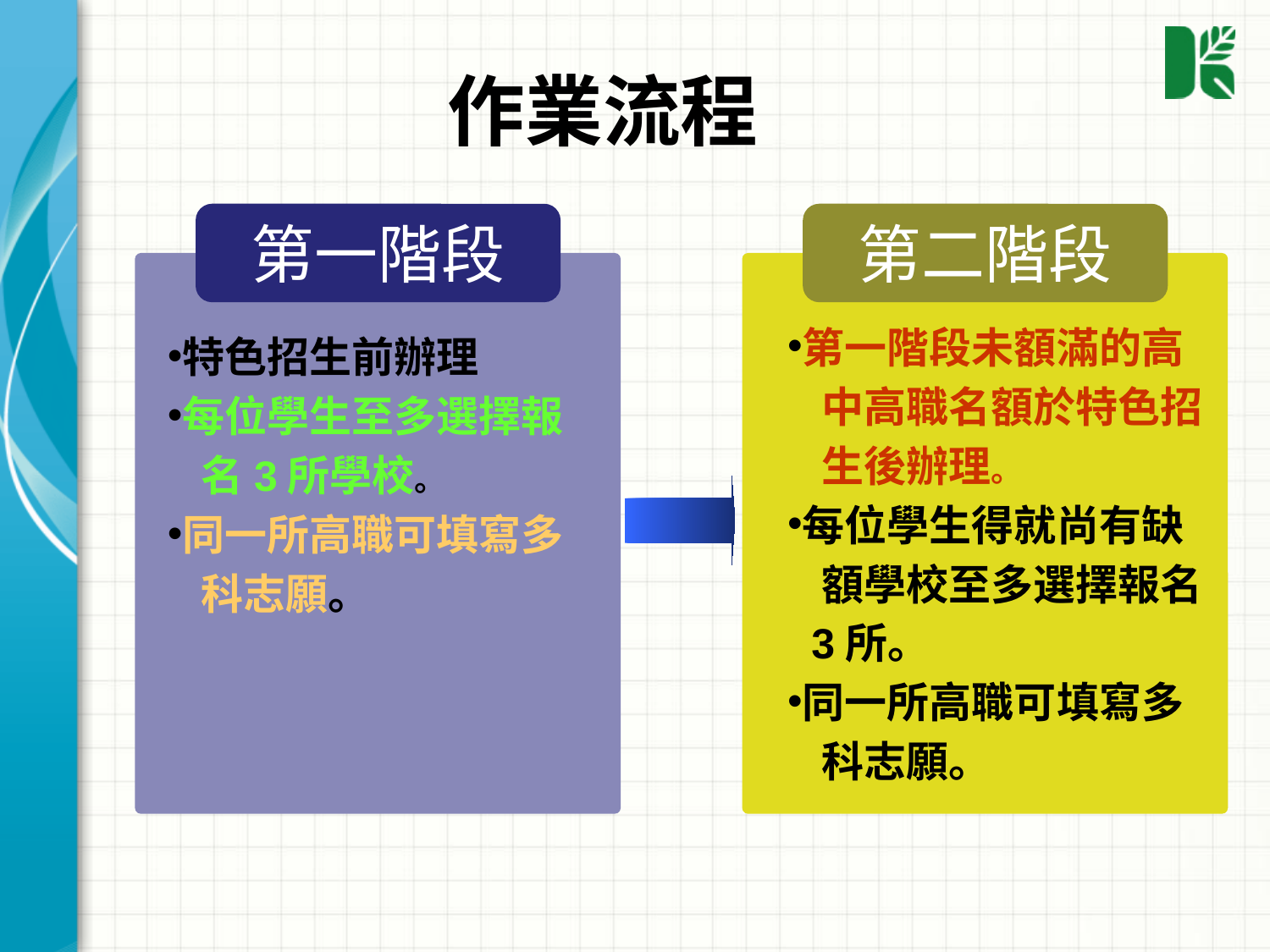

作業流程
第一階段

第二階段

第一階段未額滿的高
  中高職名額於特色招
  生後辦理。
每位學生得就尚有缺
  額學校至多選擇報名
  3所。
同一所高職可填寫多
  科志願。
特色招生前辦理
每位學生至多選擇報
  名3所學校。
同一所高職可填寫多
  科志願。